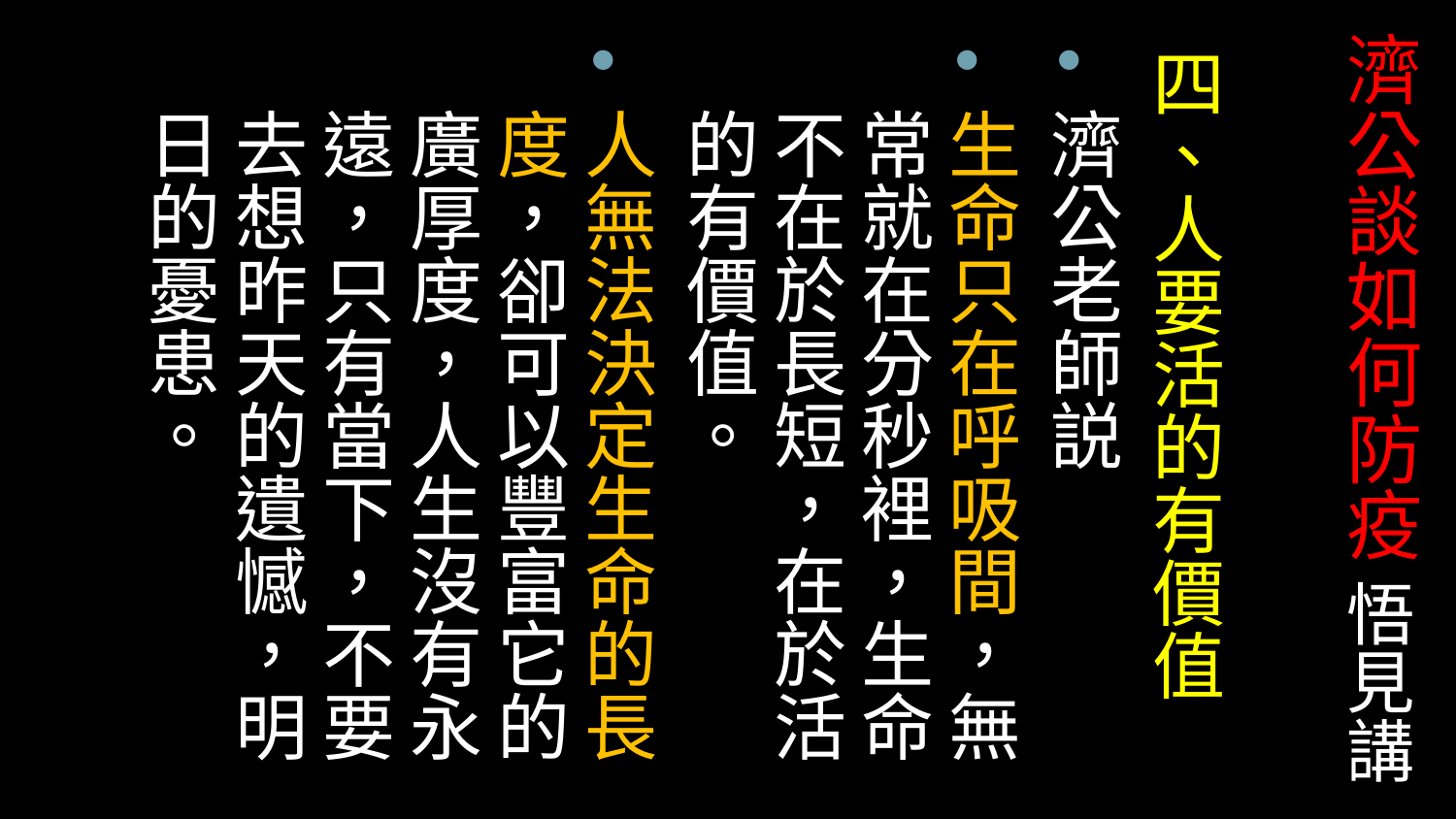

# 濟公談如何防疫 悟見講
四、人要活的有價值
濟公老師説
生命只在呼吸間，無常就在分秒裡，生命不在於長短，在於活的有價值。
人無法決定生命的長度，卻可以豐富它的廣厚度，人生沒有永遠，只有當下，不要去想昨天的遺憾，明日的憂患。